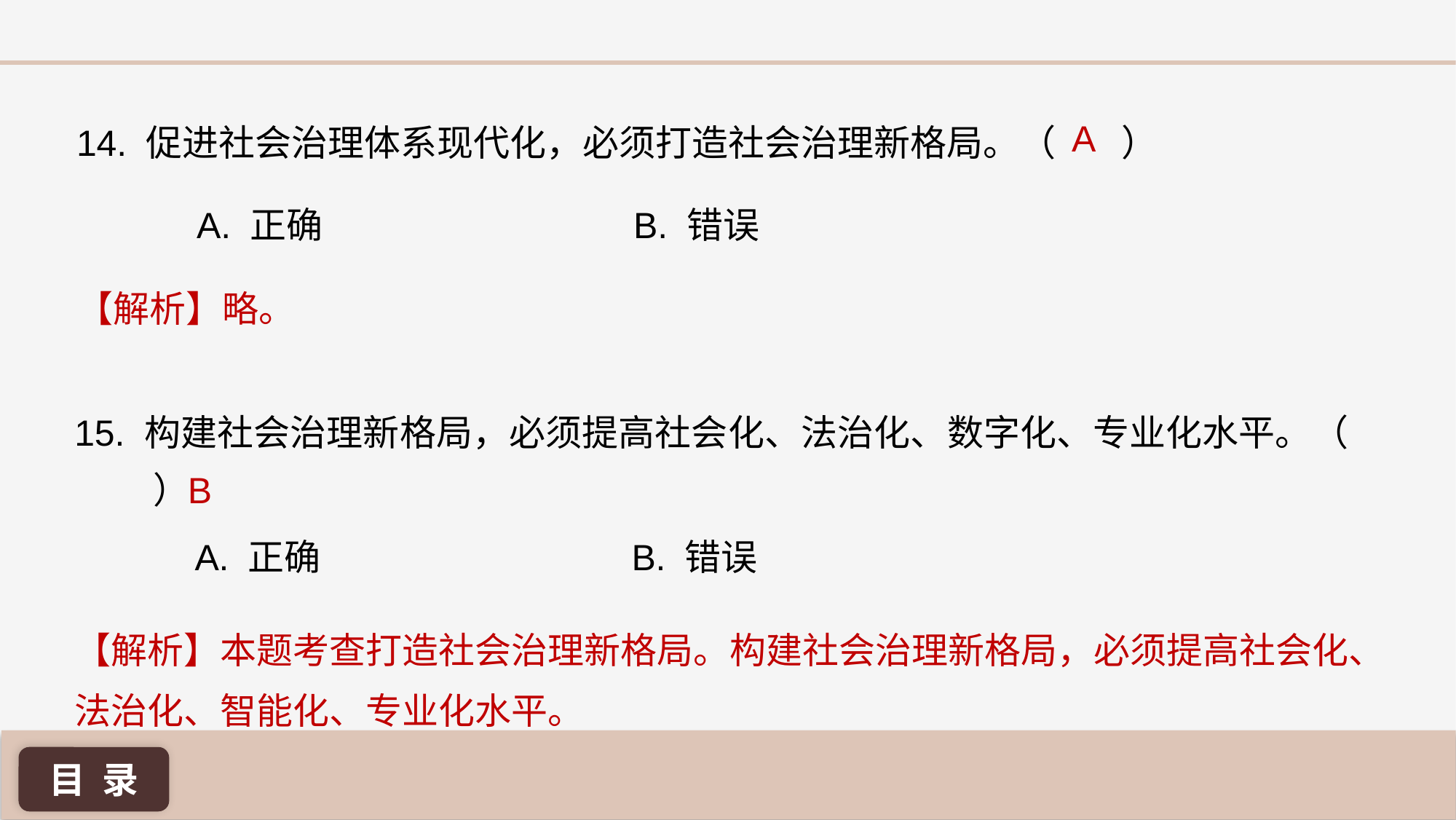

A
14. 促进社会治理体系现代化，必须打造社会治理新格局。（        ）
A. 正确 			B. 错误
【解析】略。
15. 构建社会治理新格局，必须提高社会化、法治化、数字化、专业化水平。（       ）
B
A. 正确 			B. 错误
【解析】本题考查打造社会治理新格局。构建社会治理新格局，必须提高社会化、法治化、智能化、专业化水平。